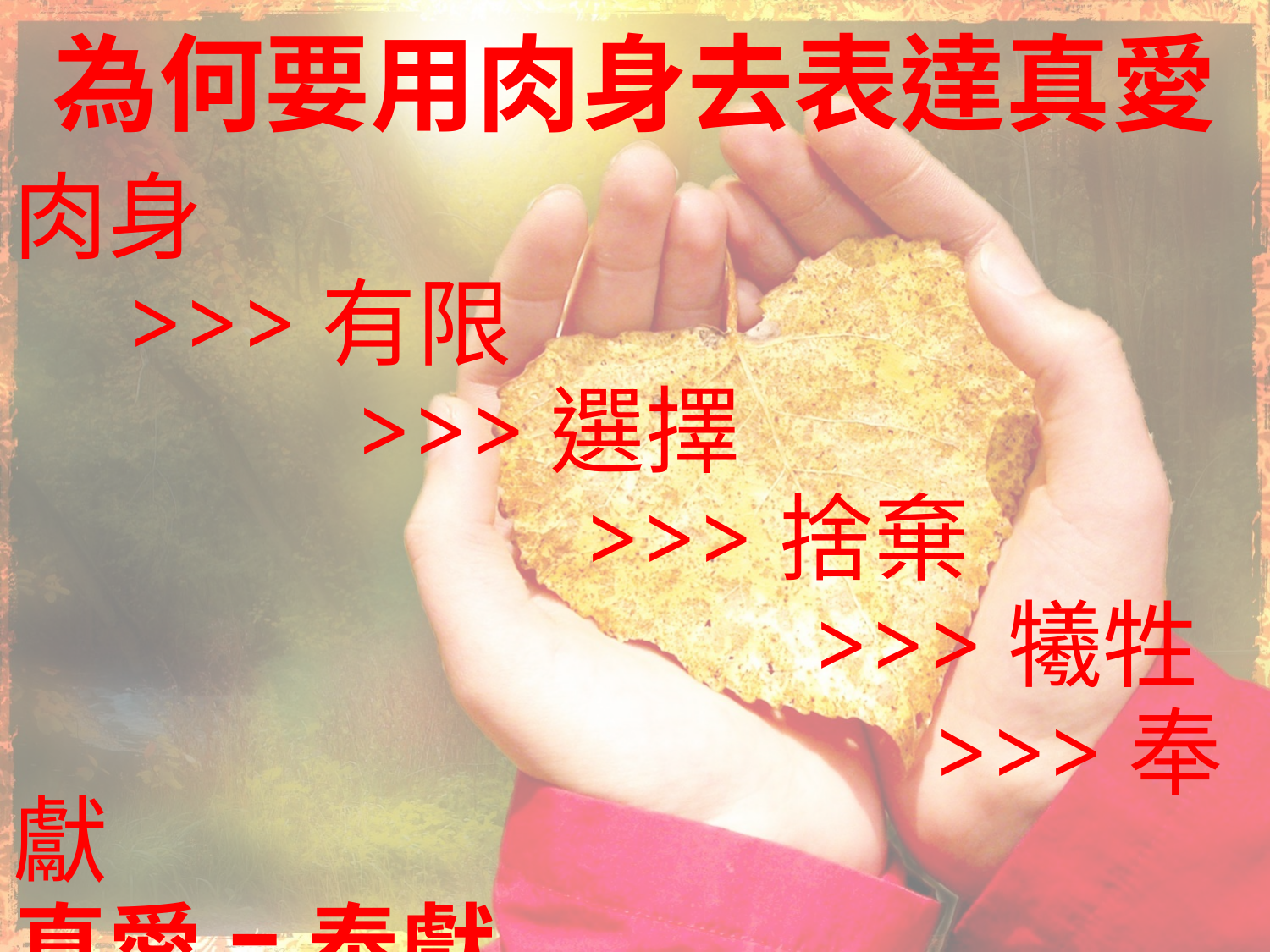

# 為何要用肉身去表達真愛
肉身
  >>>有限
      >>>選擇
          >>>捨棄
              >>>犧牲
					     >>>奉獻
真愛=奉獻